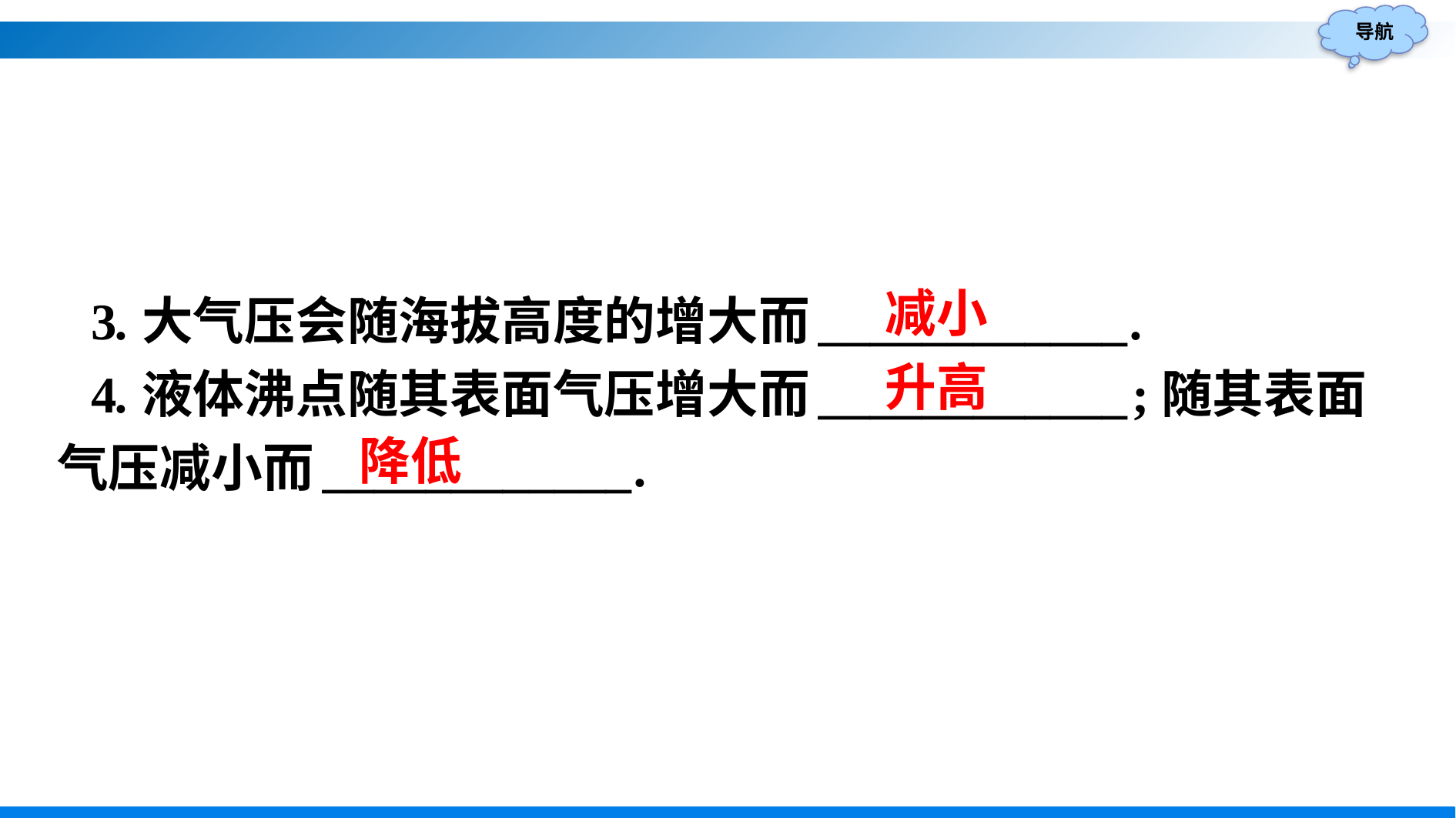

3.大气压会随海拔高度的增大而____________.
4.液体沸点随其表面气压增大而____________;随其表面气压减小而____________.
减小
升高
降低